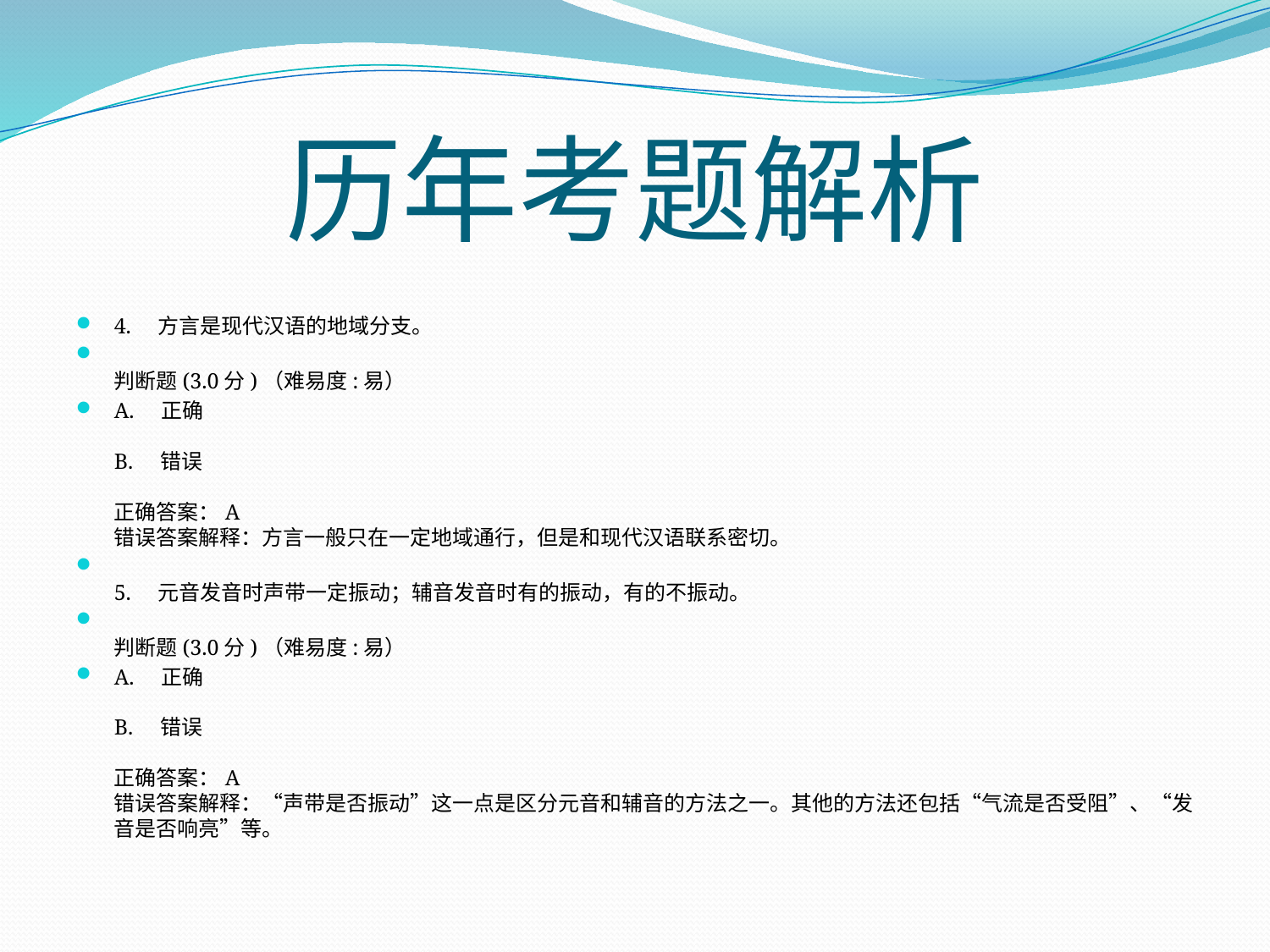

# 历年考题解析

4.    方言是现代汉语的地域分支。
判断题(3.0分)（难易度:易）
A.    正确
B.    错误
正确答案：A
错误答案解释：方言一般只在一定地域通行，但是和现代汉语联系密切。
5.    元音发音时声带一定振动；辅音发音时有的振动，有的不振动。
判断题(3.0分)（难易度:易）
A.    正确
B.    错误
正确答案：A
错误答案解释：“声带是否振动”这一点是区分元音和辅音的方法之一。其他的方法还包括“气流是否受阻”、“发音是否响亮”等。